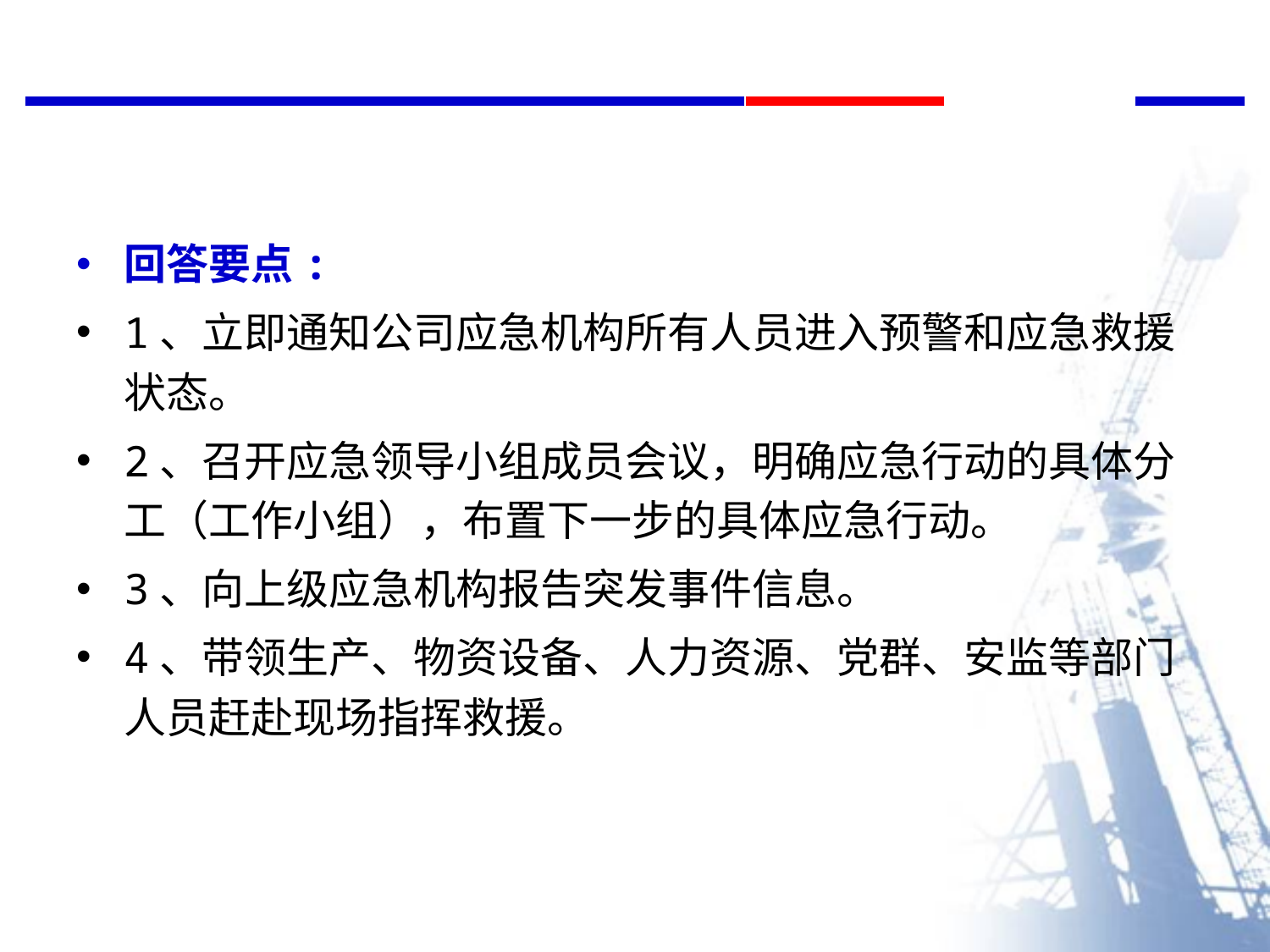

回答要点:
1、立即通知公司应急机构所有人员进入预警和应急救援状态。
2、召开应急领导小组成员会议，明确应急行动的具体分工（工作小组），布置下一步的具体应急行动。
3、向上级应急机构报告突发事件信息。
4、带领生产、物资设备、人力资源、党群、安监等部门人员赶赴现场指挥救援。